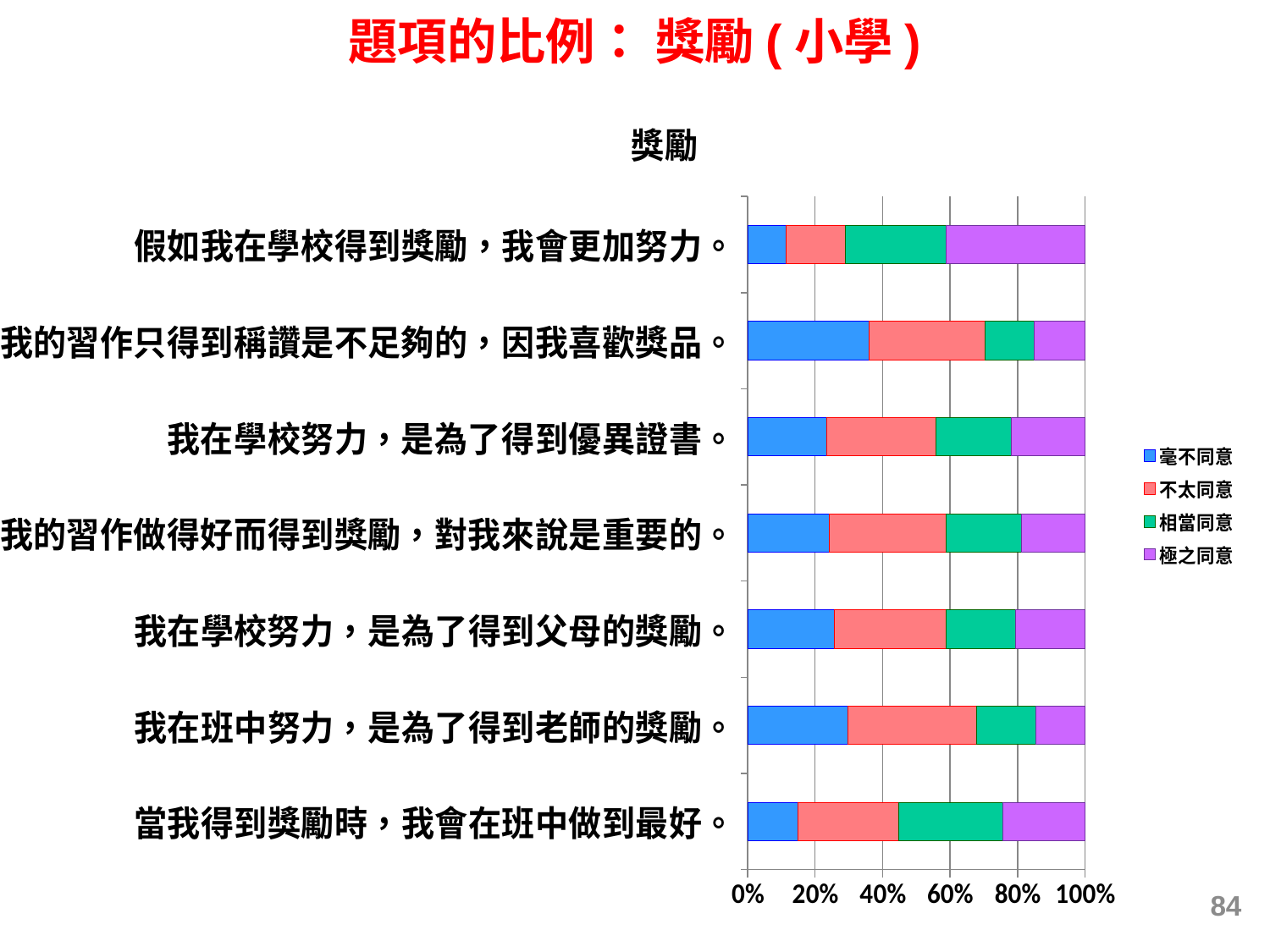

題項的比例： 獎勵(小學)

### Chart: 獎勵

| Category | 毫不同意 | 不太同意 | 相當同意 | 極之同意 |
|---|---|---|---|---|
| 當我得到獎勵時，我會在班中做到最好。 | 0.14833316342134803 | 0.3002344785401162 | 0.30767662350902303 | 0.2437557345295137 |
| 我在班中努力，是為了得到老師的獎勵。 | 0.29791154791154845 | 0.38022113022113024 | 0.176699426699427 | 0.1451678951678957 |
| 我在學校努力，是為了得到父母的獎勵。 | 0.25664078463424655 | 0.3326522272170014 | 0.20576215774417686 | 0.20494483040457737 |
| 我的習作做得好而得到獎勵，對我來說是重要的。 | 0.24155923879680827 | 0.3456108041743409 | 0.22580315121751585 | 0.18702680581133663 |
| 我在學校努力，是為了得到優異證書。 | 0.23363338788870724 | 0.3240589198036019 | 0.22473404255319196 | 0.21757364975450083 |
| 我的習作只得到稱讚是不足夠的，因我喜歡獎品。 | 0.3590713847412559 | 0.3439353651053385 | 0.14563305379423194 | 0.15136019635917394 |
| 假如我在學校得到獎勵，我會更加努力。 | 0.11495308037535698 | 0.17554059567523492 | 0.2968176254589963 | 0.4126886984904127 |
84